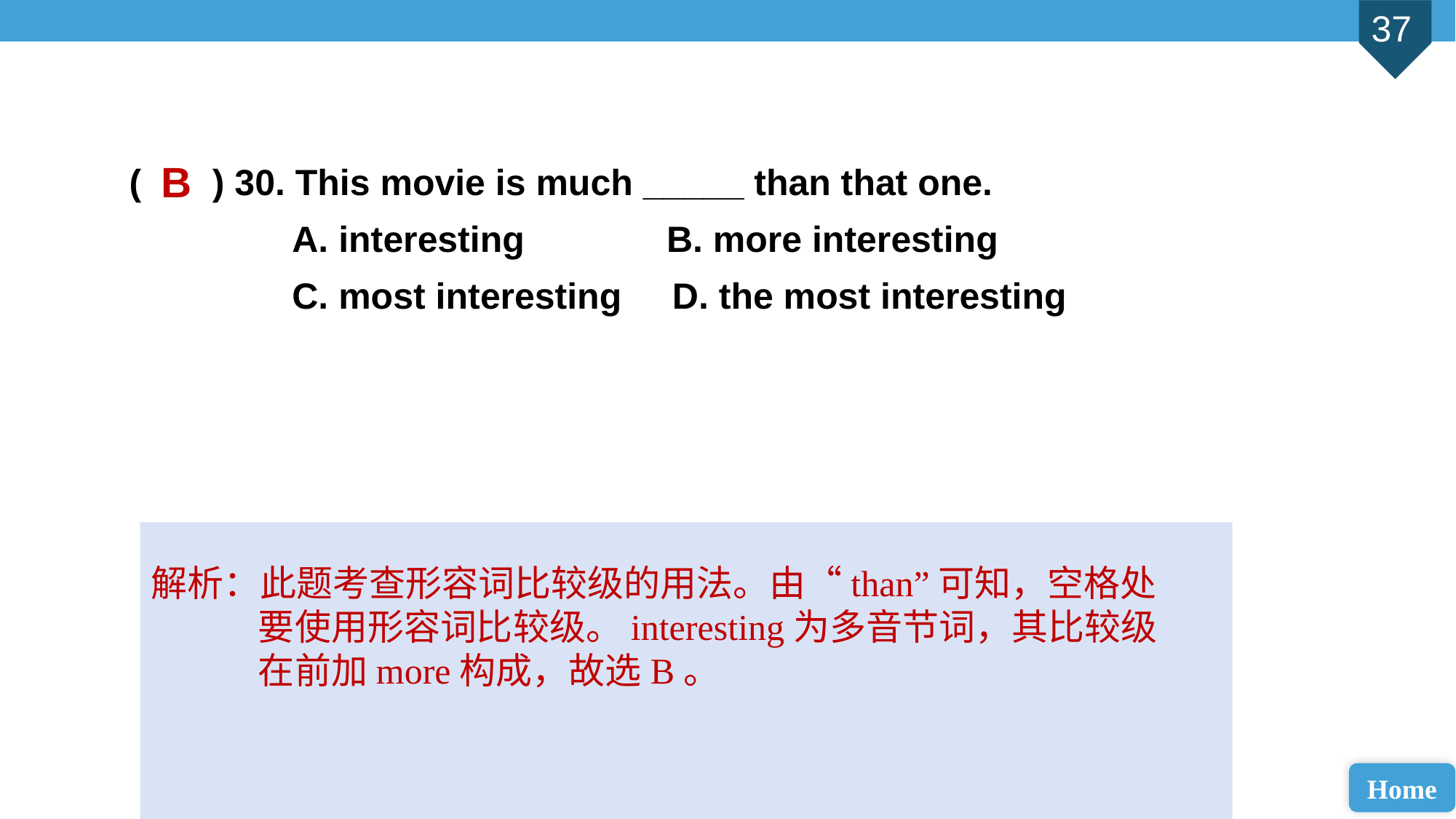

(       ) 30. This movie is much _____ than that one.
                A. interesting              B. more interesting
                C. most interesting     D. the most interesting

B

解析：此题考查形容词比较级的用法。由“than”可知，空格处要使用形容词比较级。interesting为多音节词，其比较级在前加more构成，故选B。